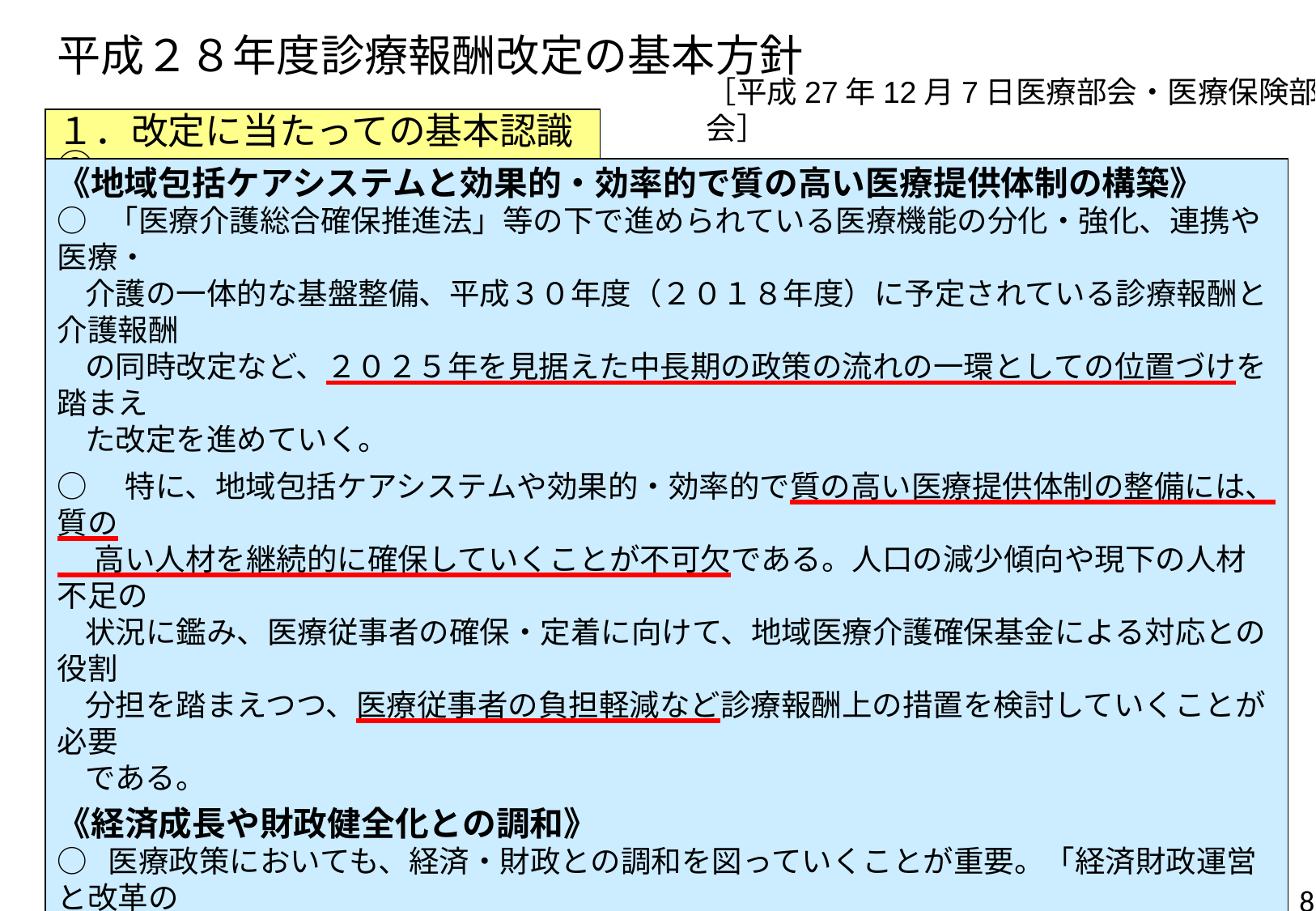

# 平成２８年度診療報酬改定の基本方針
［平成27年12月7日医療部会・医療保険部会］
１．改定に当たっての基本認識②
《地域包括ケアシステムと効果的・効率的で質の高い医療提供体制の構築》
○  「医療介護総合確保推進法」等の下で進められている医療機能の分化・強化、連携や医療・
   介護の一体的な基盤整備、平成３０年度（２０１８年度）に予定されている診療報酬と介護報酬
   の同時改定など、２０２５年を見据えた中長期の政策の流れの一環としての位置づけを踏まえ
   た改定を進めていく。
○　特に、地域包括ケアシステムや効果的・効率的で質の高い医療提供体制の整備には、質の
　 高い人材を継続的に確保していくことが不可欠である。人口の減少傾向や現下の人材不足の
   状況に鑑み、医療従事者の確保・定着に向けて、地域医療介護確保基金による対応との役割
   分担を踏まえつつ、医療従事者の負担軽減など診療報酬上の措置を検討していくことが必要
   である。
《経済成長や財政健全化との調和》
○  医療政策においても、経済・財政との調和を図っていくことが重要。「経済財政運営と改革の
   基本方針２０１５」や「日本再興戦略２０１５」等も踏まえつつ、無駄の排除や医療資源の効率的
   な配分、医療分野におけるイノベーションの評価等を通じた経済成長への貢献にも留意する
   ことが必要である。
8